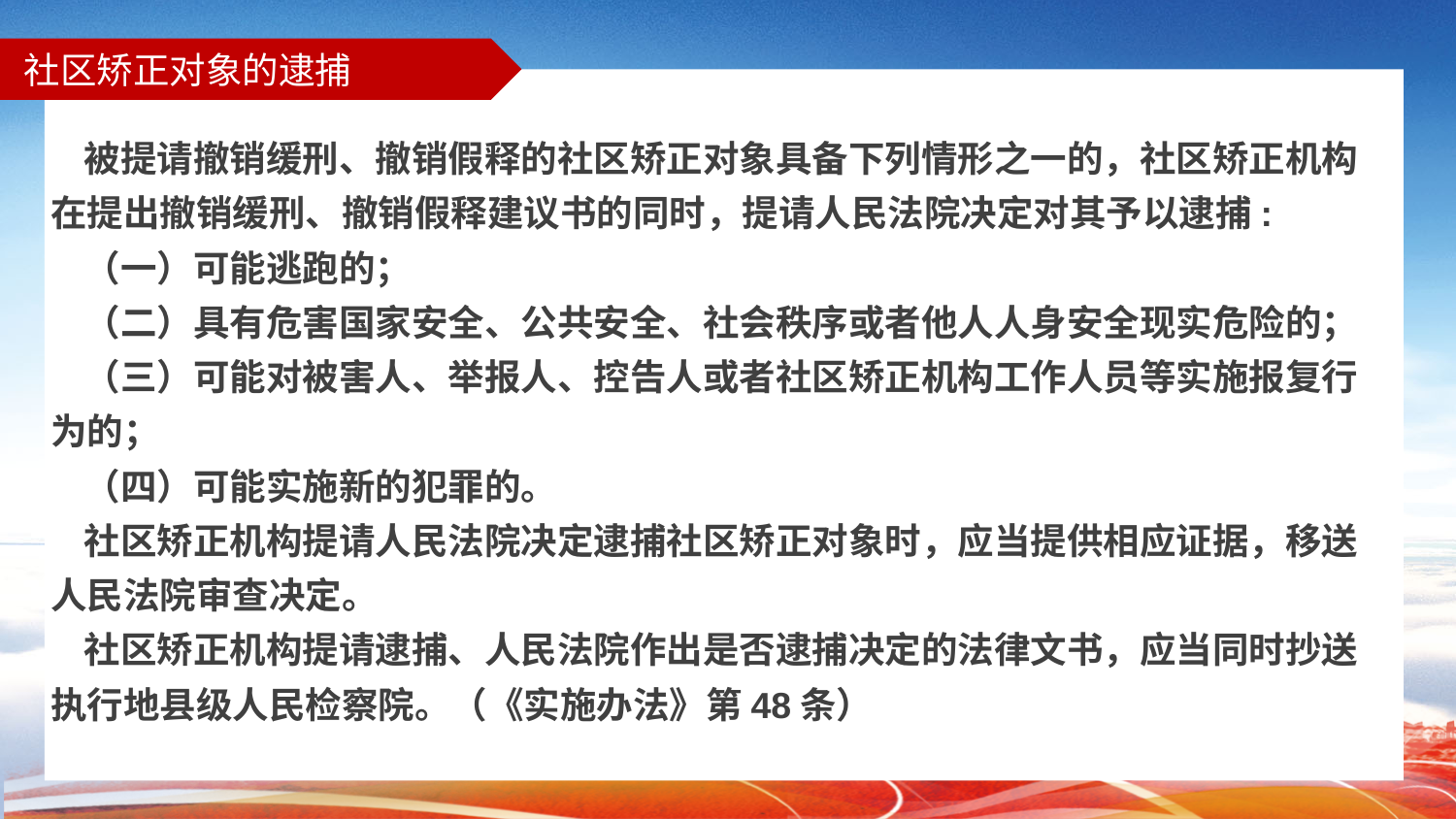

# 社区矫正对象的逮捕
   被提请撤销缓刑、撤销假释的社区矫正对象具备下列情形之一的，社区矫正机构在提出撤销缓刑、撤销假释建议书的同时，提请人民法院决定对其予以逮捕:
   （一）可能逃跑的；
   （二）具有危害国家安全、公共安全、社会秩序或者他人人身安全现实危险的；
   （三）可能对被害人、举报人、控告人或者社区矫正机构工作人员等实施报复行为的；
   （四）可能实施新的犯罪的。
   社区矫正机构提请人民法院决定逮捕社区矫正对象时，应当提供相应证据，移送人民法院审查决定。
   社区矫正机构提请逮捕、人民法院作出是否逮捕决定的法律文书，应当同时抄送执行地县级人民检察院。（《实施办法》第48条）